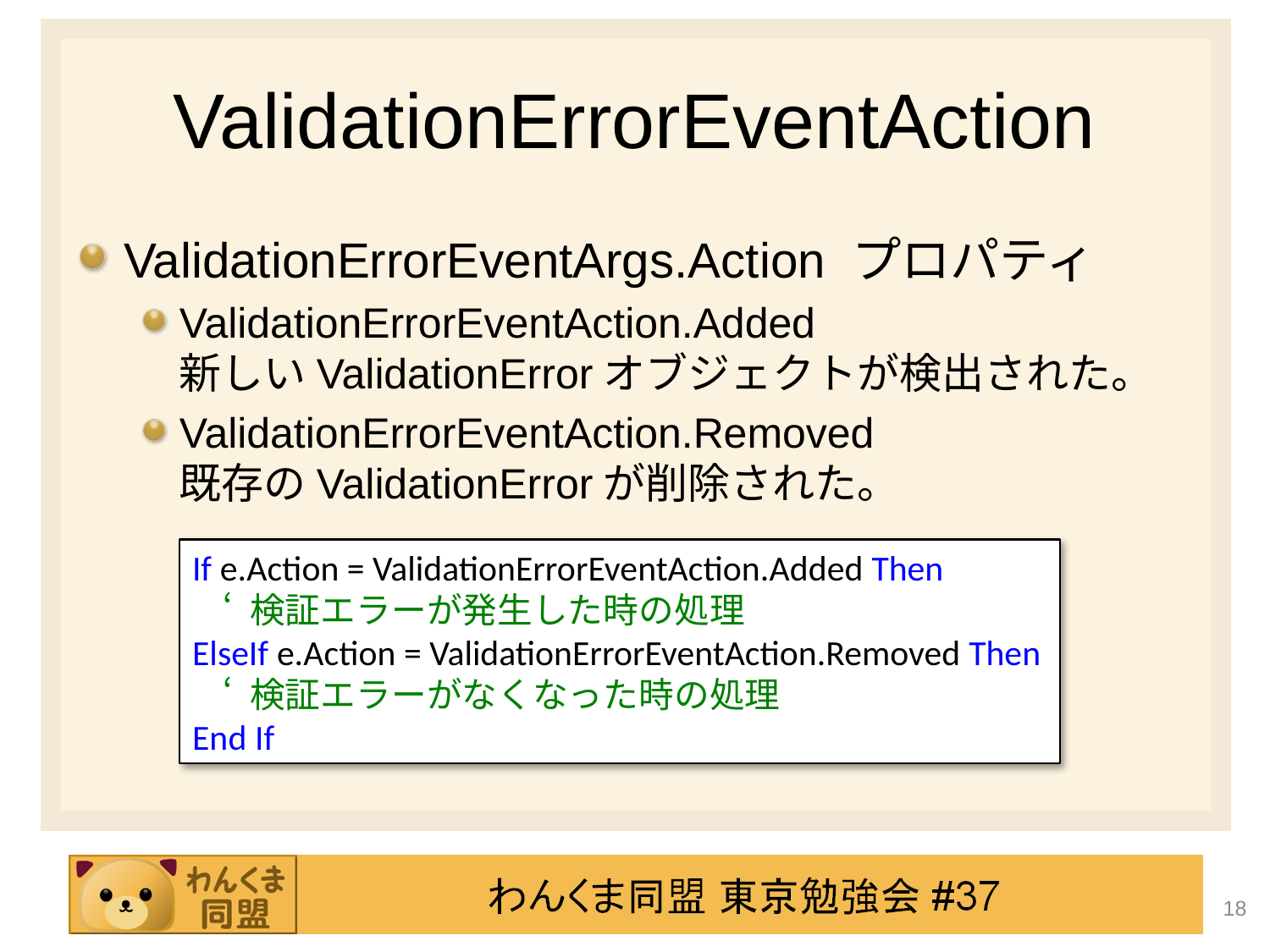

# ValidationErrorEventAction
ValidationErrorEventArgs.Action プロパティ
ValidationErrorEventAction.Added
新しいValidationErrorオブジェクトが検出された。
ValidationErrorEventAction.Removed
既存のValidationErrorが削除された。
If e.Action = ValidationErrorEventAction.Added Then
    ‘ 検証エラーが発生した時の処理
ElseIf e.Action = ValidationErrorEventAction.Removed Then
    ‘ 検証エラーがなくなった時の処理
End If
18